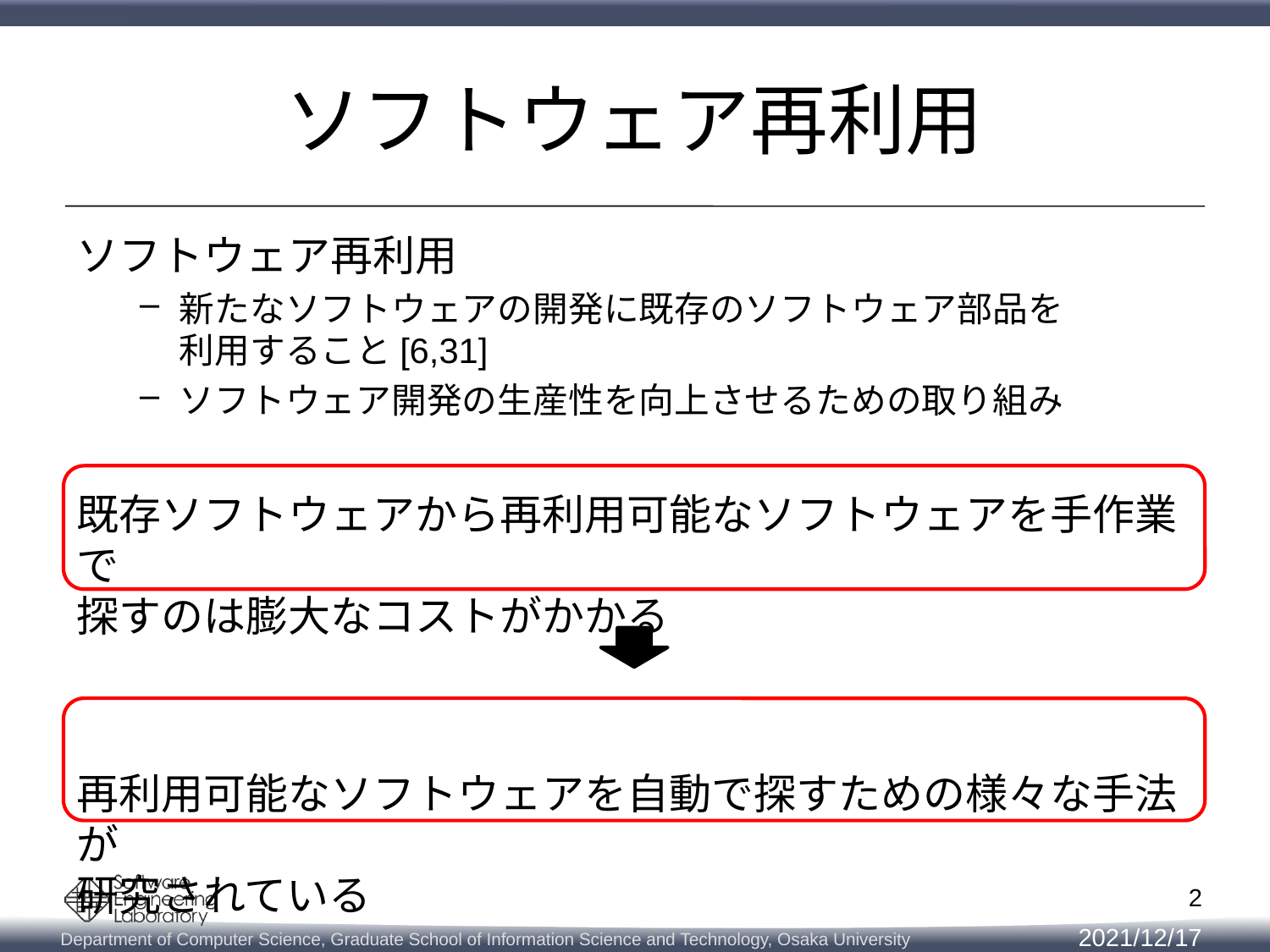

# ソフトウェア再利用
ソフトウェア再利用
新たなソフトウェアの開発に既存のソフトウェア部品を
利用すること[6,31]
ソフトウェア開発の生産性を向上させるための取り組み

既存ソフトウェアから再利用可能なソフトウェアを手作業で
探すのは膨大なコストがかかる

再利用可能なソフトウェアを自動で探すための様々な手法が
研究されている

2
2021/12/17